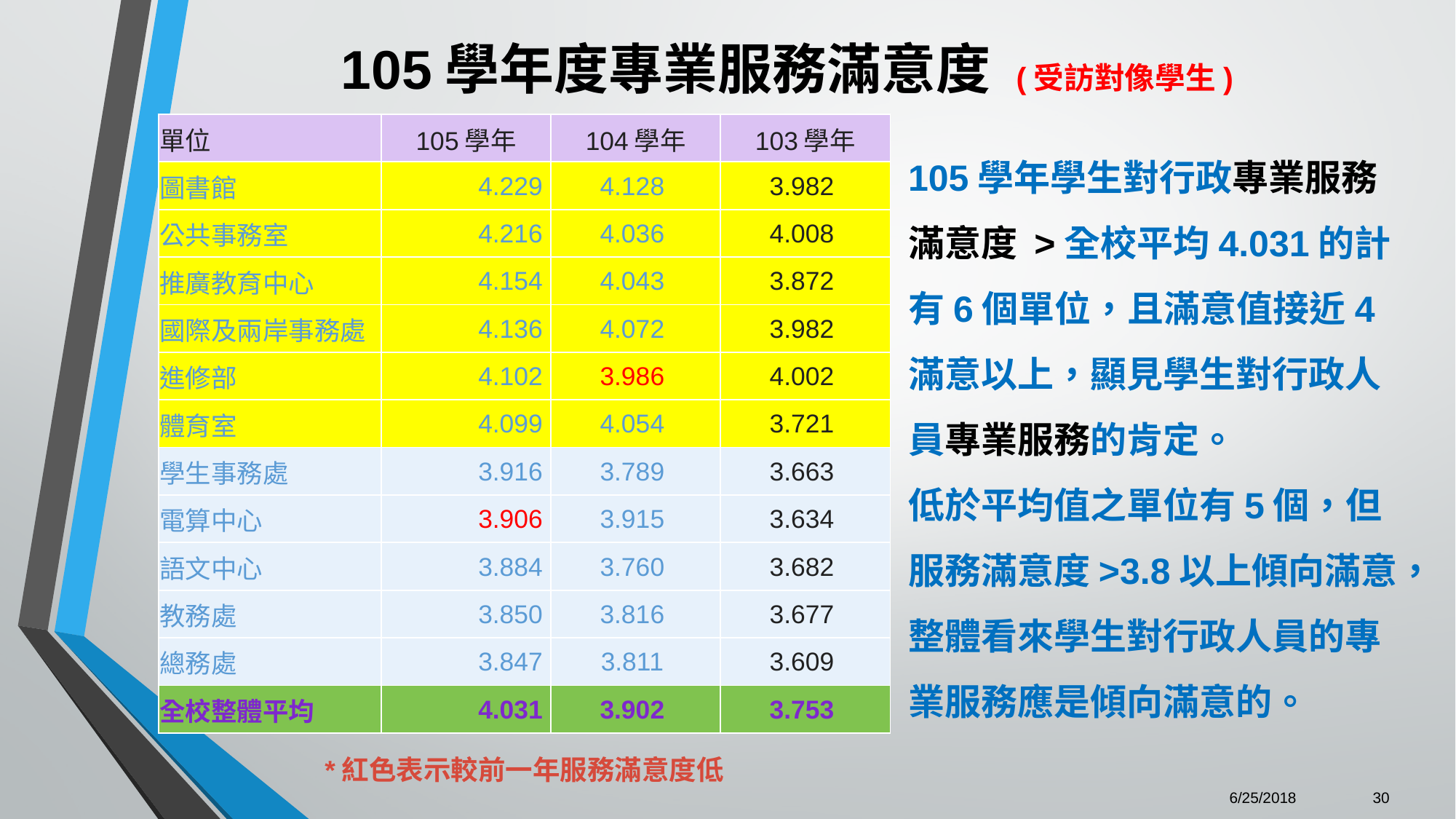

105學年度專業服務滿意度 (受訪對像學生)

| 單位 | 105學年 | 104學年 | 103學年 |
| --- | --- | --- | --- |
| 圖書館 | 4.229 | 4.128 | 3.982 |
| 公共事務室 | 4.216 | 4.036 | 4.008 |
| 推廣教育中心 | 4.154 | 4.043 | 3.872 |
| 國際及兩岸事務處 | 4.136 | 4.072 | 3.982 |
| 進修部 | 4.102 | 3.986 | 4.002 |
| 體育室 | 4.099 | 4.054 | 3.721 |
| 學生事務處 | 3.916 | 3.789 | 3.663 |
| 電算中心 | 3.906 | 3.915 | 3.634 |
| 語文中心 | 3.884 | 3.760 | 3.682 |
| 教務處 | 3.850 | 3.816 | 3.677 |
| 總務處 | 3.847 | 3.811 | 3.609 |
| 全校整體平均 | 4.031 | 3.902 | 3.753 |
105學年學生對行政專業服務滿意度 >全校平均4.031的計有6個單位，且滿意值接近4滿意以上，顯見學生對行政人員專業服務的肯定。
低於平均值之單位有5個，但服務滿意度>3.8以上傾向滿意，整體看來學生對行政人員的專業服務應是傾向滿意的。
*紅色表示較前一年服務滿意度低
30
6/25/2018